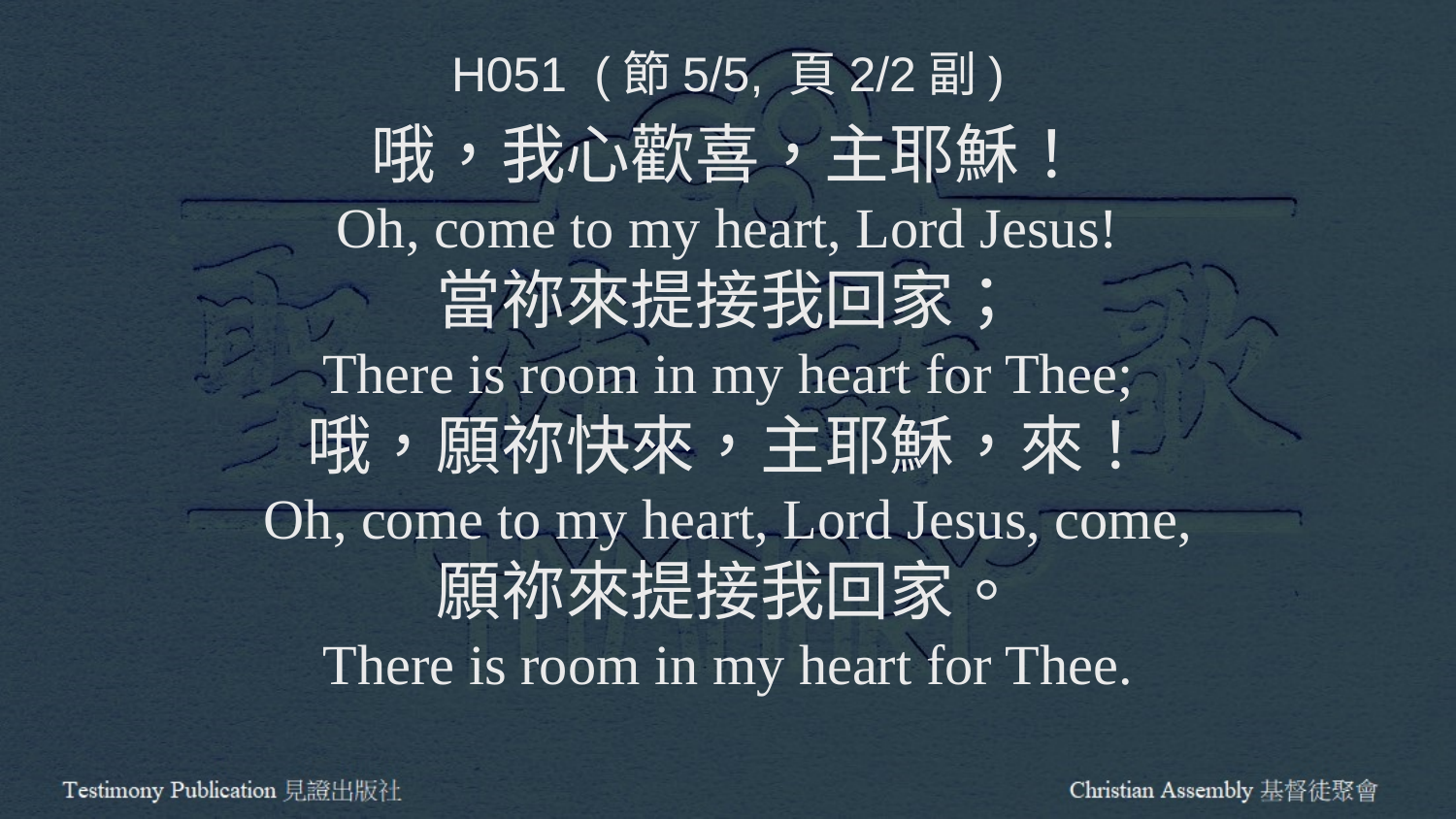

H051  (節5/5, 頁2/2副)
哦，我心歡喜，主耶穌！
Oh, come to my heart, Lord Jesus!
當祢來提接我回家；
There is room in my heart for Thee;
哦，願祢快來，主耶穌，來！
Oh, come to my heart, Lord Jesus, come,
願祢來提接我回家。
There is room in my heart for Thee.